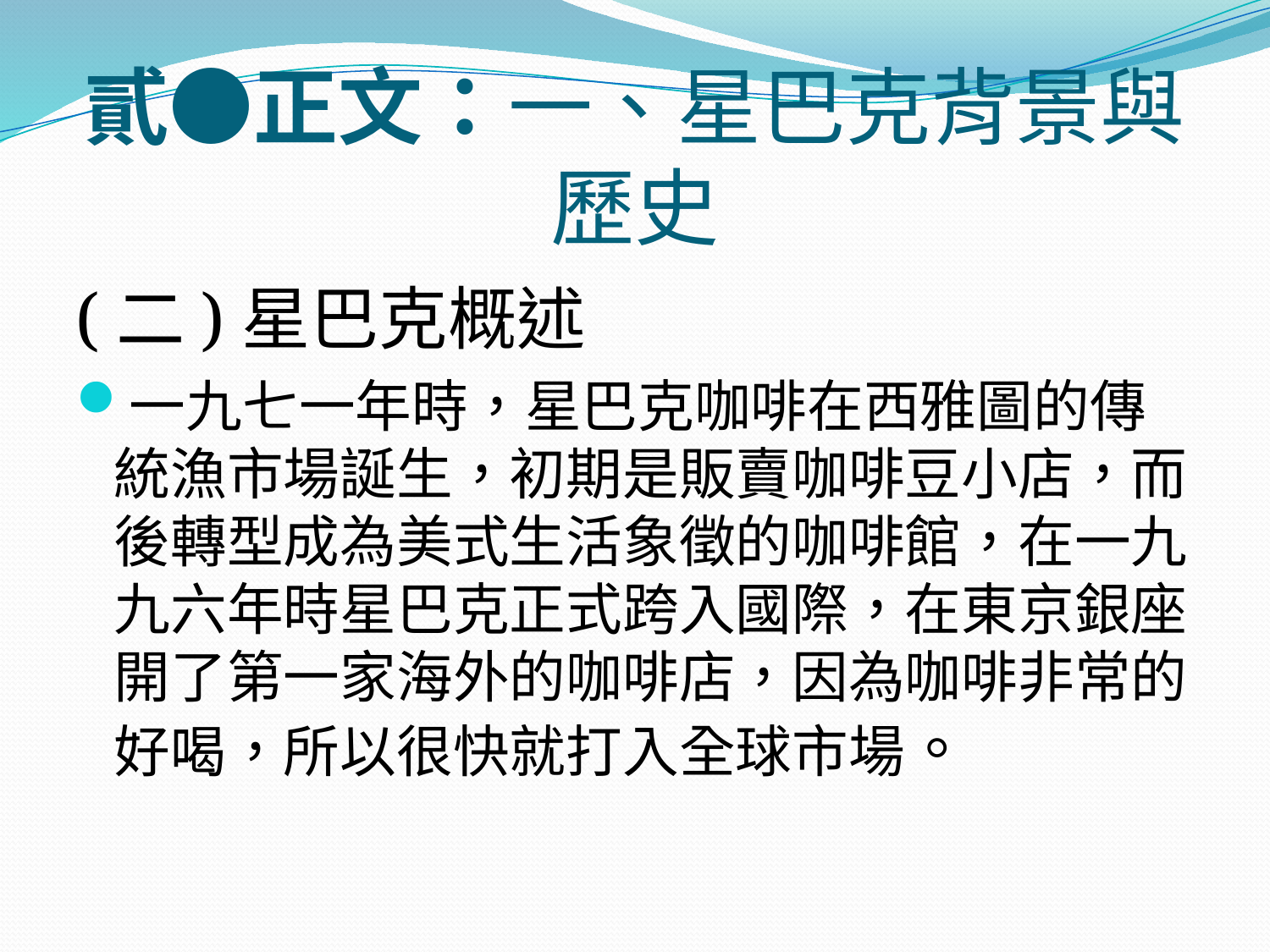

# 貳●正文：一、星巴克背景與歷史
(二)星巴克概述
一九七一年時，星巴克咖啡在西雅圖的傳統漁市場誕生，初期是販賣咖啡豆小店，而後轉型成為美式生活象徵的咖啡館，在一九九六年時星巴克正式跨入國際，在東京銀座開了第一家海外的咖啡店，因為咖啡非常的好喝，所以很快就打入全球市場。